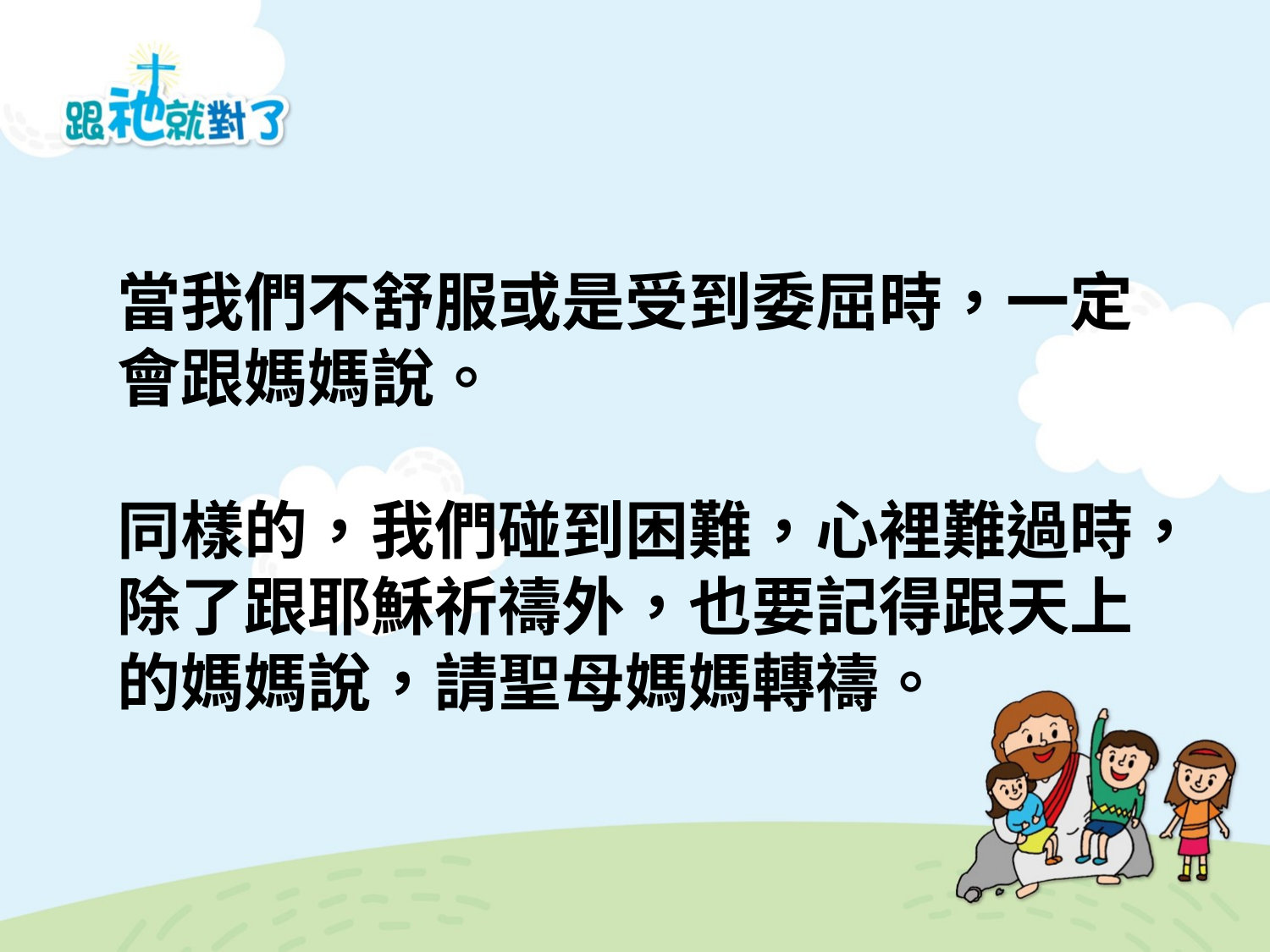

當我們不舒服或是受到委屈時，一定會跟媽媽說。

同樣的，我們碰到困難，心裡難過時，除了跟耶穌祈禱外，也要記得跟天上的媽媽說，請聖母媽媽轉禱。